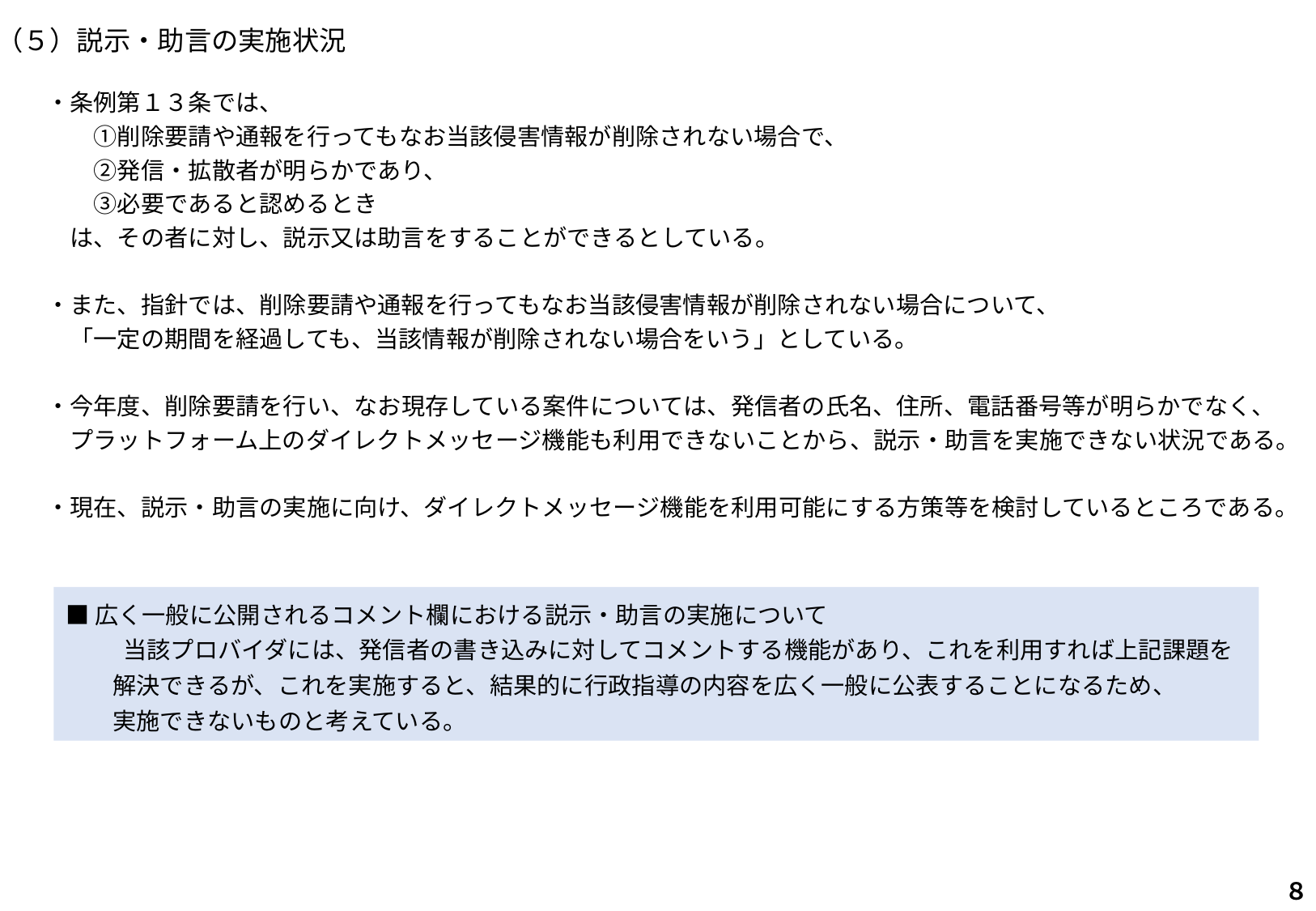

（５）説示・助言の実施状況
　・条例第１３条では、
　　　①削除要請や通報を行ってもなお当該侵害情報が削除されない場合で、
　　　②発信・拡散者が明らかであり、
　　　③必要であると認めるとき
　　は、その者に対し、説示又は助言をすることができるとしている。

　・また、指針では、削除要請や通報を行ってもなお当該侵害情報が削除されない場合について、
　　「一定の期間を経過しても、当該情報が削除されない場合をいう」としている。

　・今年度、削除要請を行い、なお現存している案件については、発信者の氏名、住所、電話番号等が明らかでなく、
　　プラットフォーム上のダイレクトメッセージ機能も利用できないことから、説示・助言を実施できない状況である。

　・現在、説示・助言の実施に向け、ダイレクトメッセージ機能を利用可能にする方策等を検討しているところである。
■広く一般に公開されるコメント欄における説示・助言の実施について
　　  当該プロバイダには、発信者の書き込みに対してコメントする機能があり、これを利用すれば上記課題を
　　解決できるが、これを実施すると、結果的に行政指導の内容を広く一般に公表することになるため、
　　実施できないものと考えている。
８